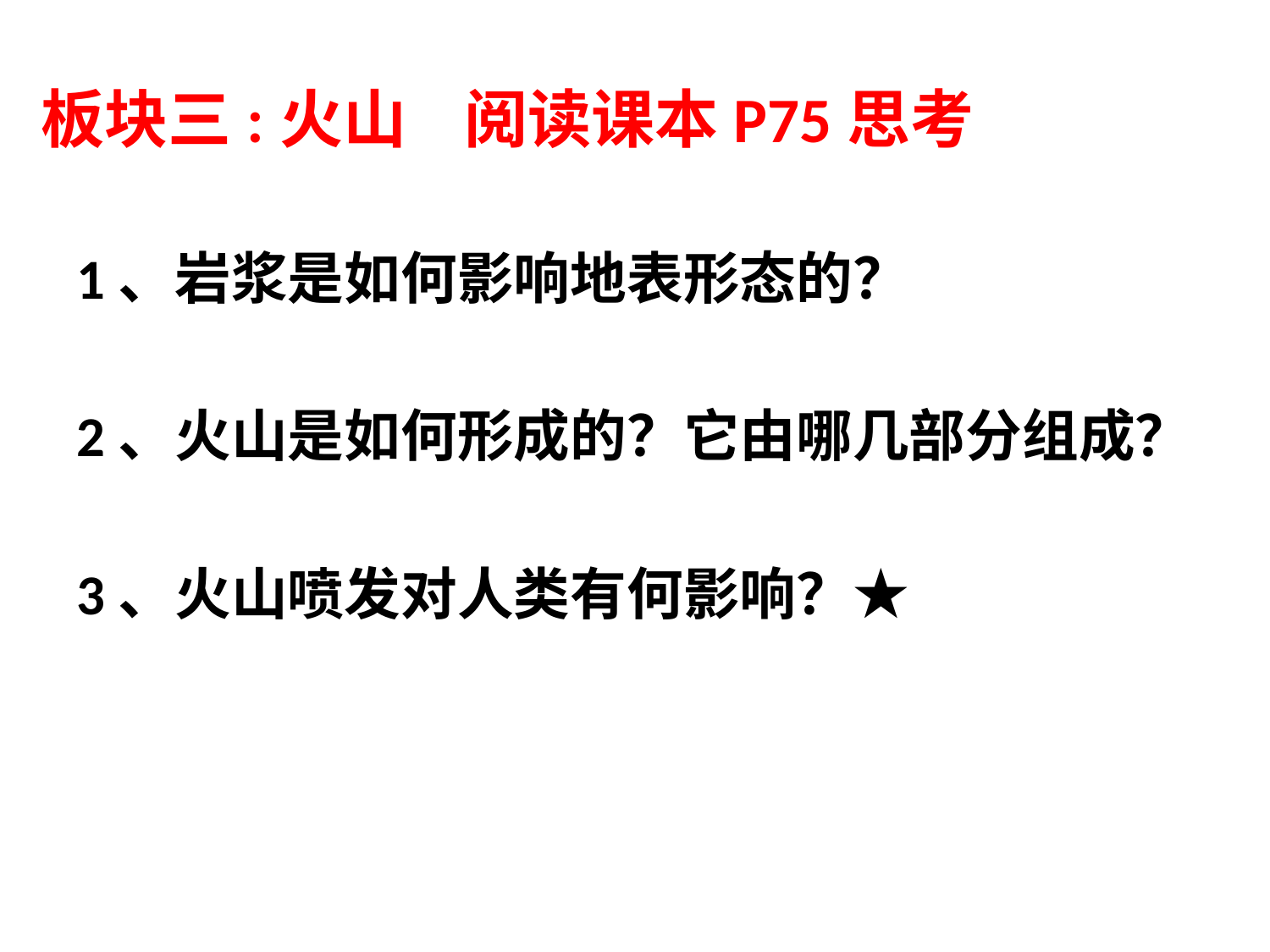

# 板块三:火山    阅读课本P75思考
1、岩浆是如何影响地表形态的？

2、火山是如何形成的？它由哪几部分组成？

3、火山喷发对人类有何影响？★